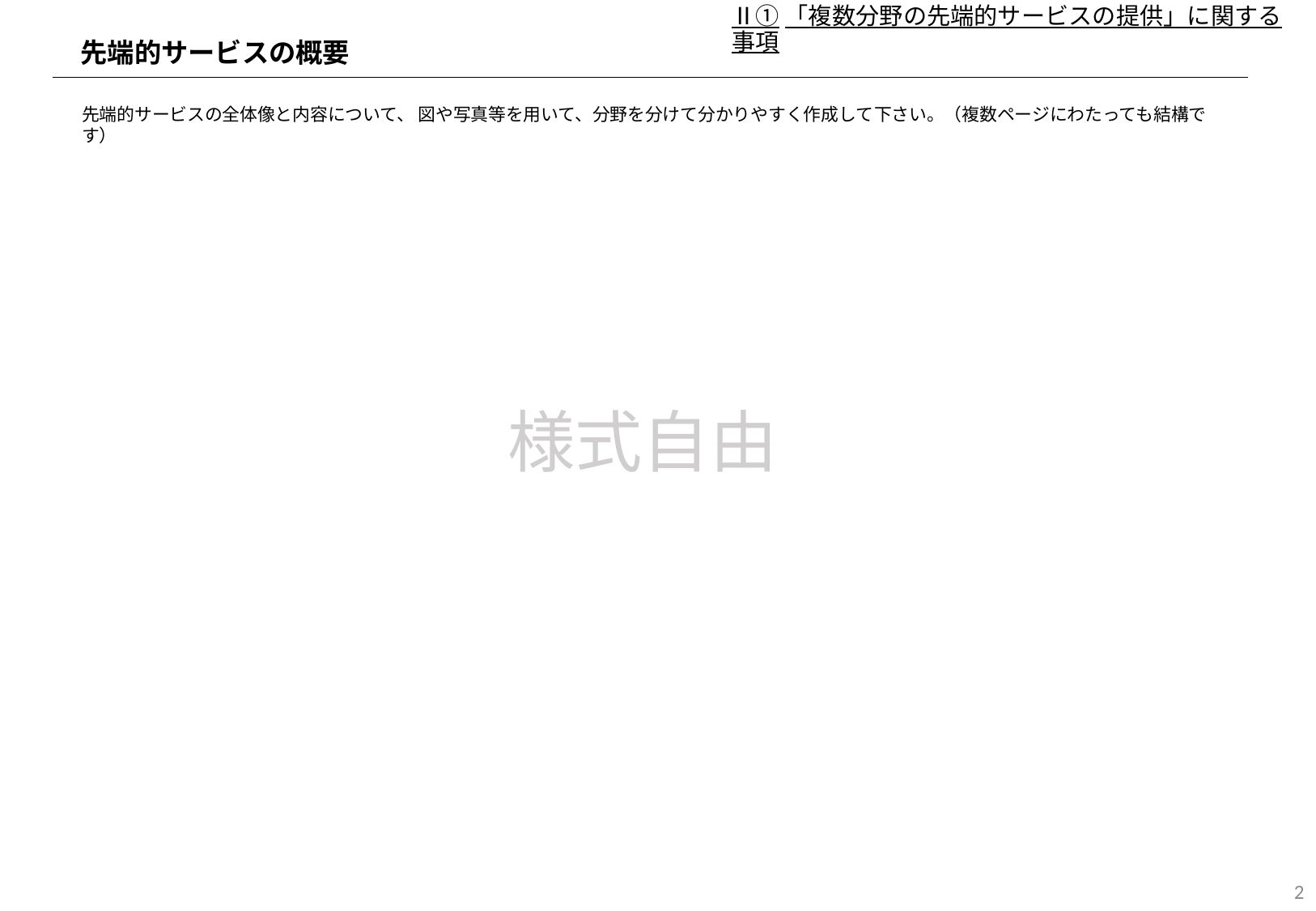

Ⅱ➀「複数分野の先端的サービスの提供」に関する事項

先端的サービスの概要
先端的サービスの全体像と内容について、 図や写真等を用いて、分野を分けて分かりやすく作成して下さい。（複数ページにわたっても結構です）
様式自由
2